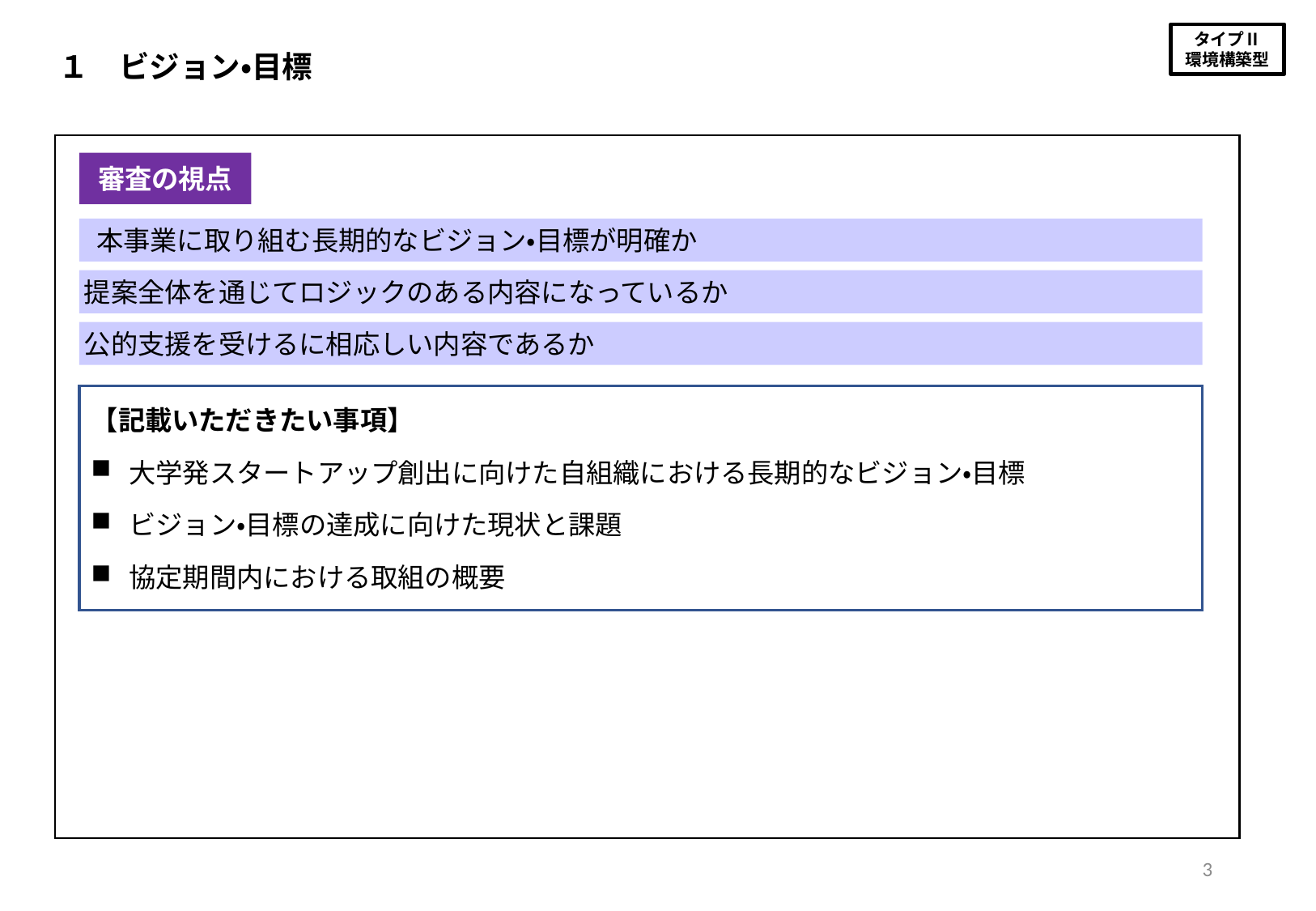

１　ビジョン・目標

審査の視点
 本事業に取り組む長期的なビジョン・目標が明確か
提案全体を通じてロジックのある内容になっているか
公的支援を受けるに相応しい内容であるか
【記載いただきたい事項】
大学発スタートアップ創出に向けた自組織における長期的なビジョン・目標
ビジョン・目標の達成に向けた現状と課題
協定期間内における取組の概要
3